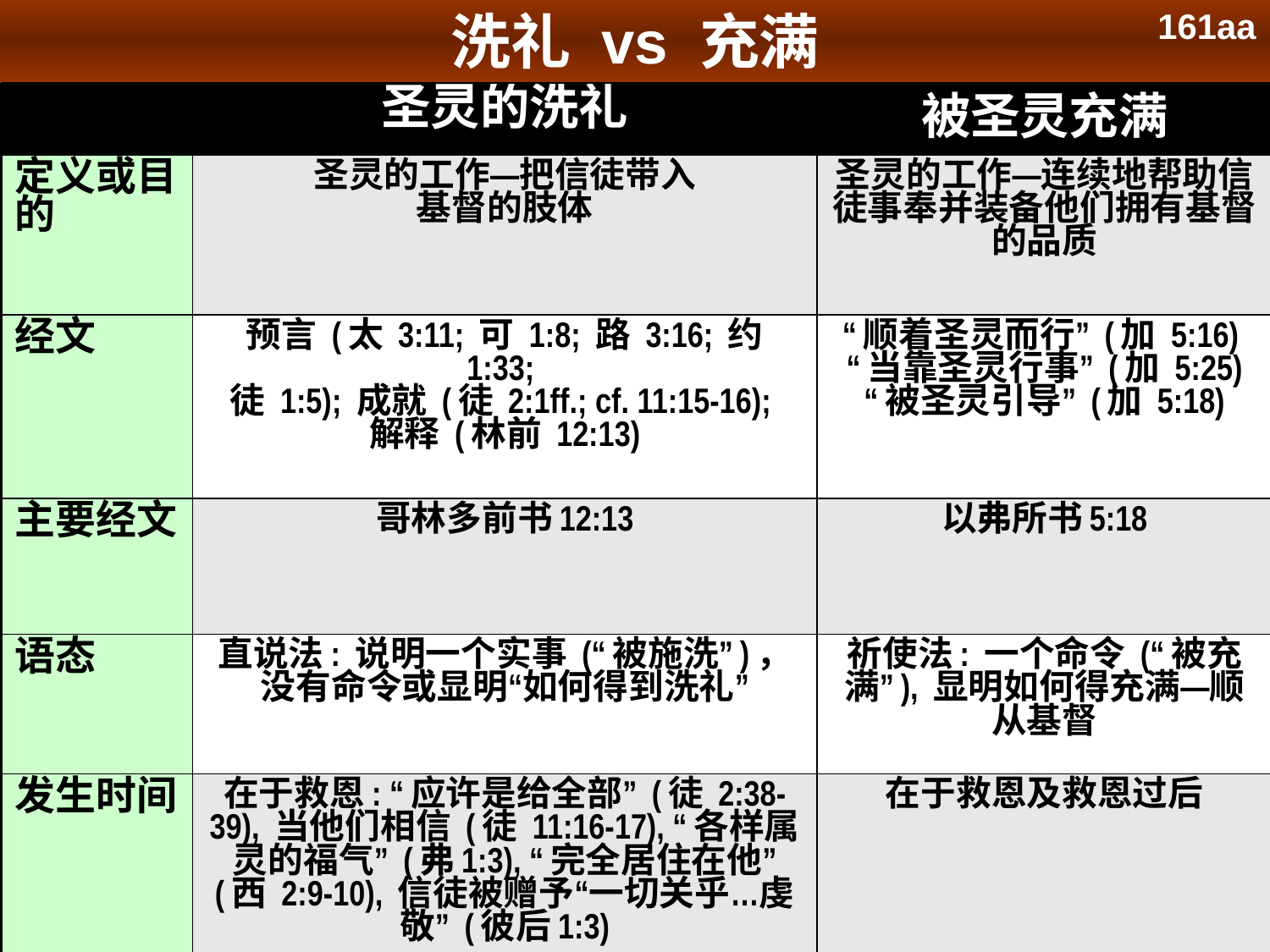

161aa
洗礼 vs 充满
|  | 圣灵的洗礼 | 被圣灵充满 |
| --- | --- | --- |
| 定义或目的 | 圣灵的工作—把信徒带入 基督的肢体 | 圣灵的工作—连续地帮助信徒事奉并装备他们拥有基督的品质 |
| 经文 | 预言 (太 3:11; 可 1:8; 路 3:16; 约 1:33; 徒 1:5); 成就 (徒 2:1ff.; cf. 11:15-16); 解释 (林前 12:13) | “顺着圣灵而行” (加 5:16) “当靠圣灵行事” (加 5:25) “被圣灵引导” (加 5:18) |
| 主要经文 | 哥林多前书12:13 | 以弗所书5:18 |
| 语态 | 直说法: 说明一个实事 (“被施洗”)，没有命令或显明“如何得到洗礼” | 祈使法: 一个命令 (“被充满”), 显明如何得充满—顺从基督 |
| 发生时间 | 在于救恩: “应许是给全部” (徒 2:38-39), 当他们相信 (徒 11:16-17), “各样属灵的福气” (弗1:3), “完全居住在他” (西 2:9-10), 信徒被赠予“一切关乎…虔敬” (彼后1:3) | 在于救恩及救恩过后 |